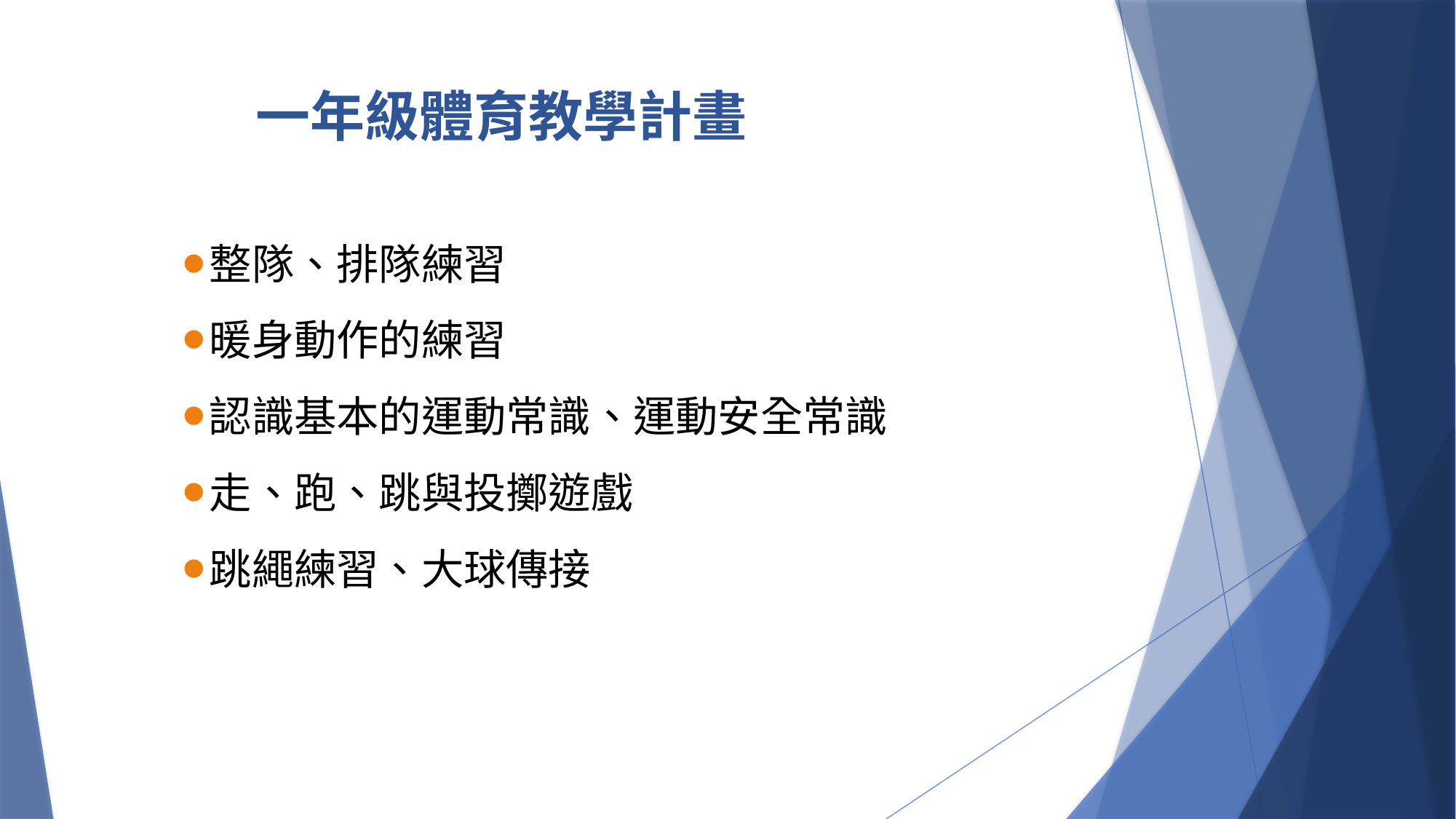

# 一年級體育教學計畫
整隊、排隊練習
暖身動作的練習
認識基本的運動常識、運動安全常識
走、跑、跳與投擲遊戲
跳繩練習、大球傳接